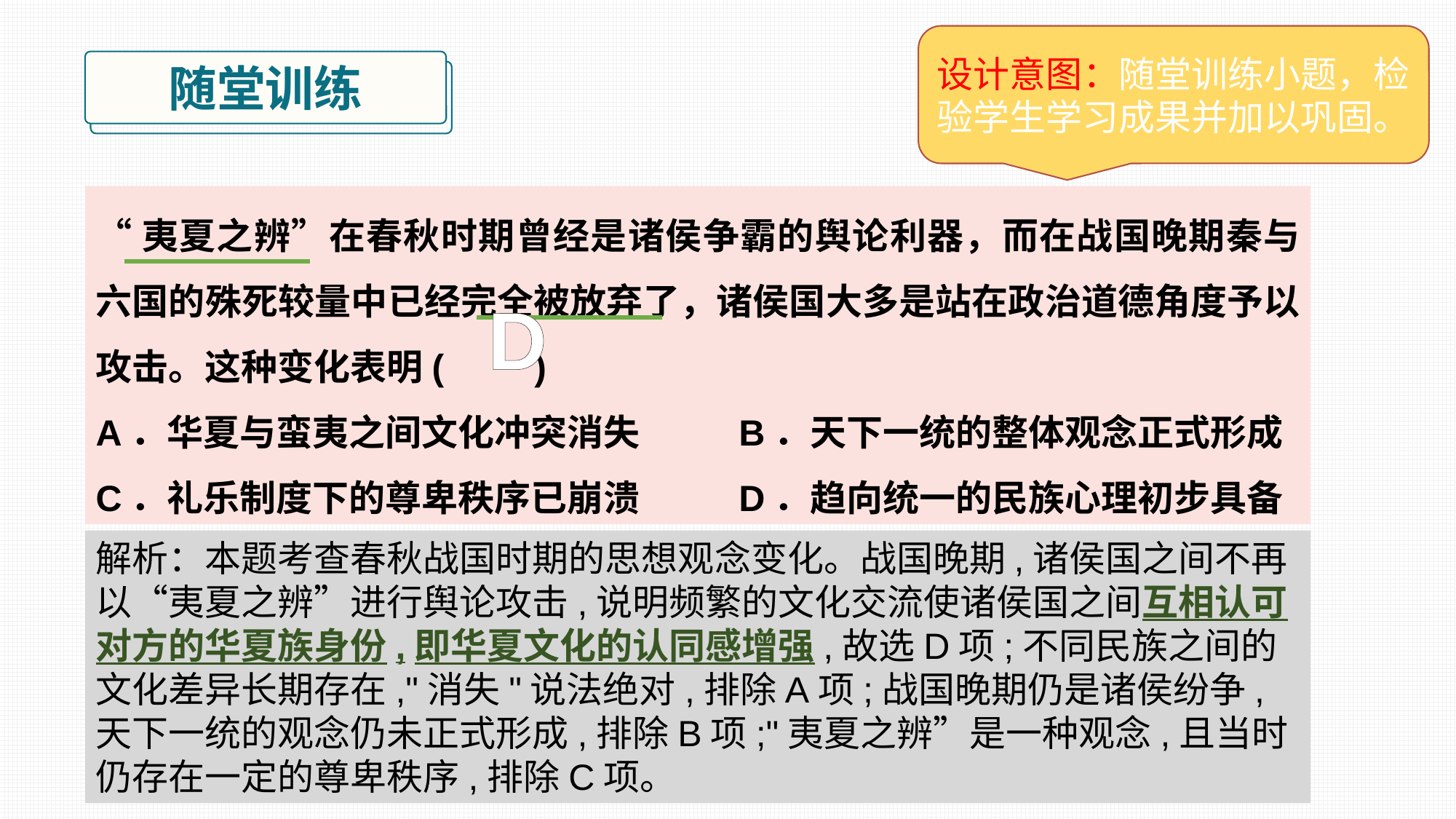

设计意图：随堂训练小题，检验学生学习成果并加以巩固。
随堂训练

“夷夏之辨”在春秋时期曾经是诸侯争霸的舆论利器，而在战国晚期秦与六国的殊死较量中已经完全被放弃了，诸侯国大多是站在政治道德角度予以攻击。这种变化表明(　　)
A．华夏与蛮夷之间文化冲突消失           B．天下一统的整体观念正式形成
C．礼乐制度下的尊卑秩序已崩溃           D．趋向统一的民族心理初步具备
D
解析：本题考查春秋战国时期的思想观念变化。战国晚期,诸侯国之间不再以“夷夏之辨”进行舆论攻击,说明频繁的文化交流使诸侯国之间互相认可对方的华夏族身份,即华夏文化的认同感增强,故选D项;不同民族之间的文化差异长期存在,"消失"说法绝对,排除A项;战国晚期仍是诸侯纷争,天下一统的观念仍未正式形成,排除B项;"夷夏之辨”是一种观念,且当时仍存在一定的尊卑秩序,排除C项。